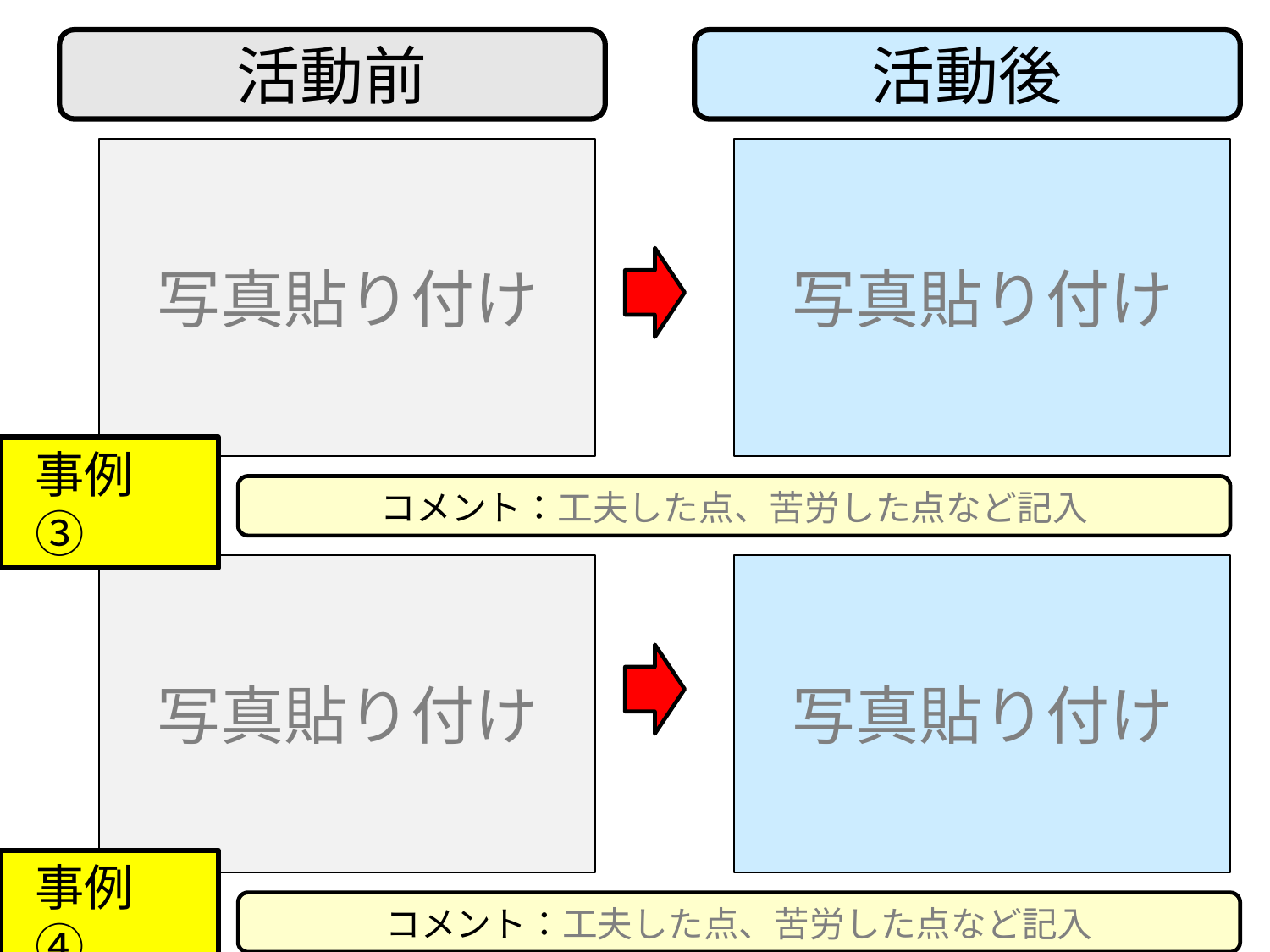

活動前
活動後
写真貼り付け
写真貼り付け

事例　③
コメント：工夫した点、苦労した点など記入
写真貼り付け
写真貼り付け

事例　④
コメント：工夫した点、苦労した点など記入